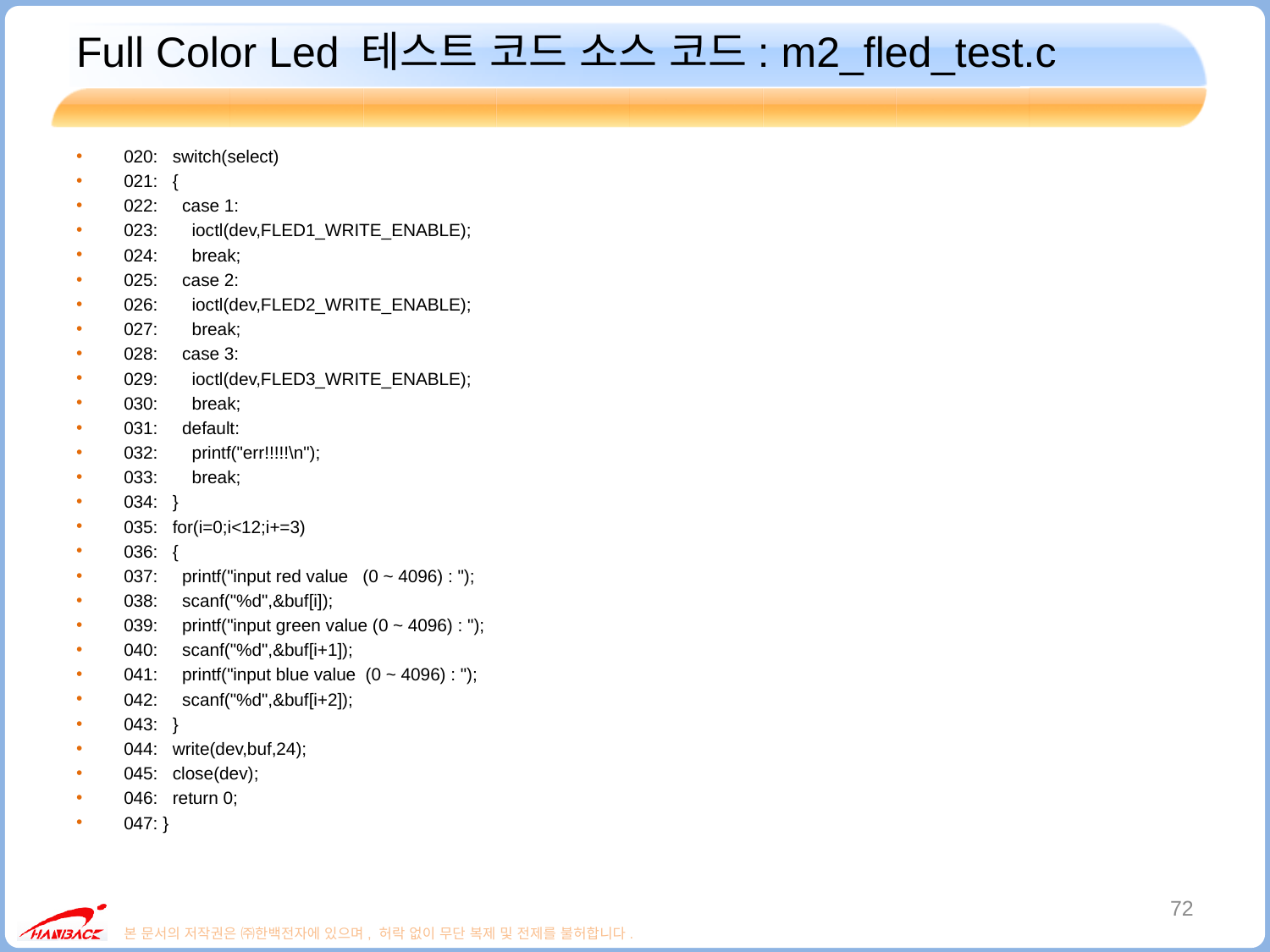

# Full Color Led 테스트 코드 소스 코드: m2_fled_test.c
020:   switch(select)
021:   {
022:     case 1:
023:       ioctl(dev,FLED1_WRITE_ENABLE);
024:       break;
025:     case 2:
026:       ioctl(dev,FLED2_WRITE_ENABLE);
027:       break;
028:     case 3:
029:       ioctl(dev,FLED3_WRITE_ENABLE);
030:       break;
031:     default:
032:       printf("err!!!!!\n");
033:       break;
034:   }
035:   for(i=0;i<12;i+=3)
036:   {
037:     printf("input red value   (0 ~ 4096) : ");
038:     scanf("%d",&buf[i]);
039:     printf("input green value (0 ~ 4096) : ");
040:     scanf("%d",&buf[i+1]);
041:     printf("input blue value  (0 ~ 4096) : ");
042:     scanf("%d",&buf[i+2]);
043:   }
044:   write(dev,buf,24);
045:   close(dev);
046:   return 0;
047: }
72